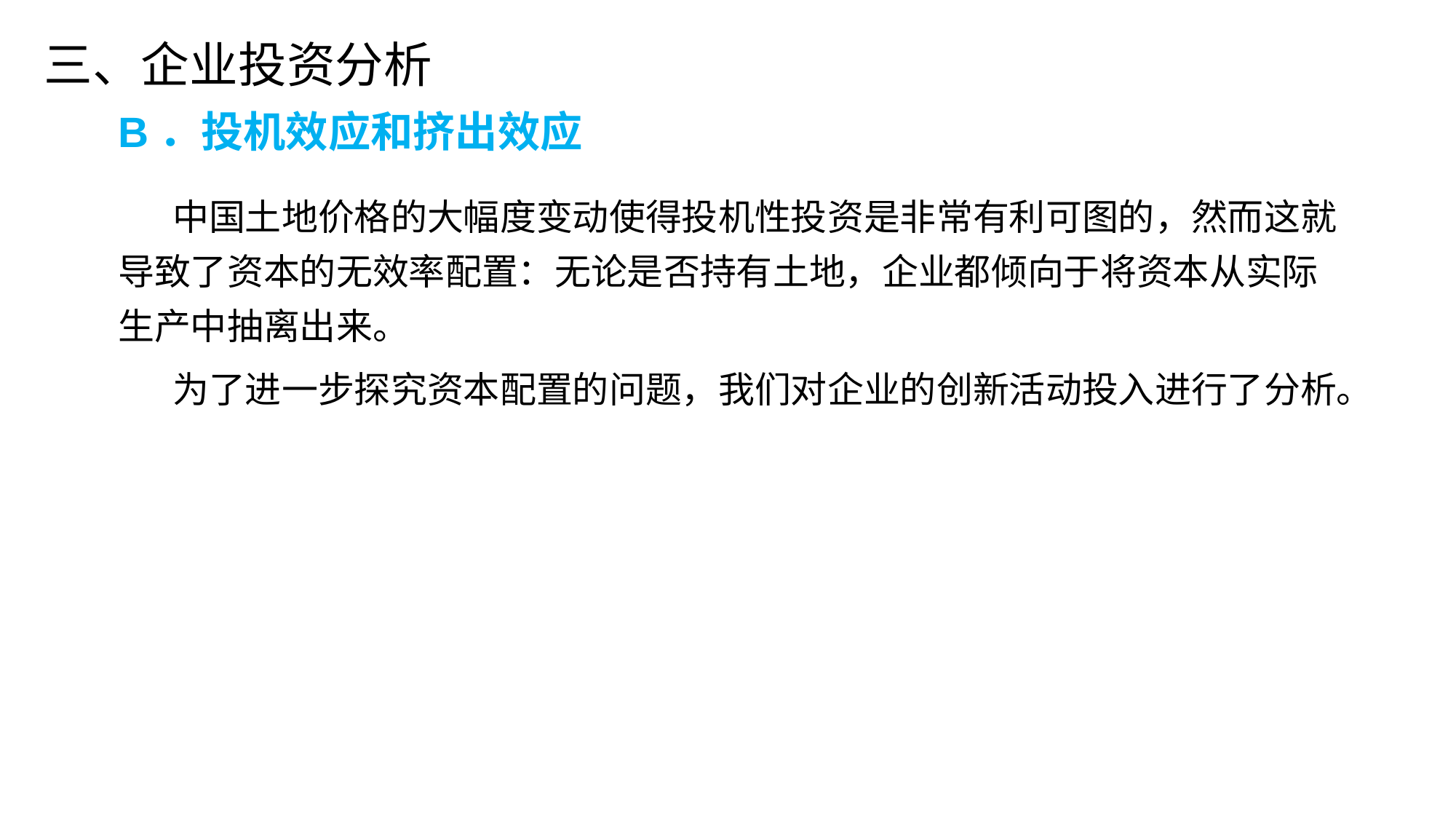

三、企业投资分析
B．投机效应和挤出效应

中国土地价格的大幅度变动使得投机性投资是非常有利可图的，然而这就导致了资本的无效率配置：无论是否持有土地，企业都倾向于将资本从实际生产中抽离出来。
为了进一步探究资本配置的问题，我们对企业的创新活动投入进行了分析。